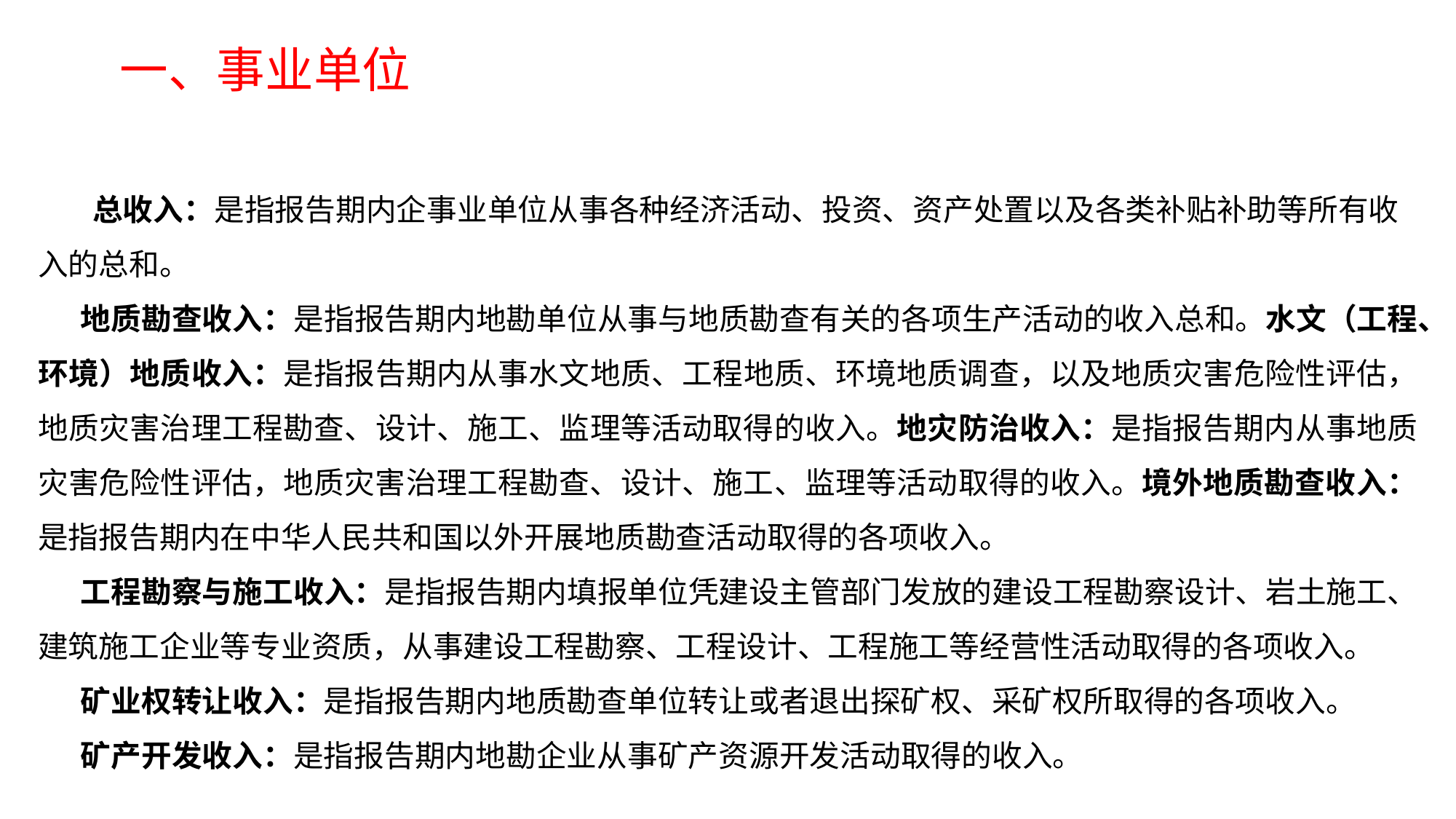

一、事业单位
总收入：是指报告期内企事业单位从事各种经济活动、投资、资产处置以及各类补贴补助等所有收入的总和。
地质勘查收入：是指报告期内地勘单位从事与地质勘查有关的各项生产活动的收入总和。水文（工程、环境）地质收入：是指报告期内从事水文地质、工程地质、环境地质调查，以及地质灾害危险性评估，地质灾害治理工程勘查、设计、施工、监理等活动取得的收入。地灾防治收入：是指报告期内从事地质灾害危险性评估，地质灾害治理工程勘查、设计、施工、监理等活动取得的收入。境外地质勘查收入：是指报告期内在中华人民共和国以外开展地质勘查活动取得的各项收入。
工程勘察与施工收入：是指报告期内填报单位凭建设主管部门发放的建设工程勘察设计、岩土施工、建筑施工企业等专业资质，从事建设工程勘察、工程设计、工程施工等经营性活动取得的各项收入。
矿业权转让收入：是指报告期内地质勘查单位转让或者退出探矿权、采矿权所取得的各项收入。
矿产开发收入：是指报告期内地勘企业从事矿产资源开发活动取得的收入。